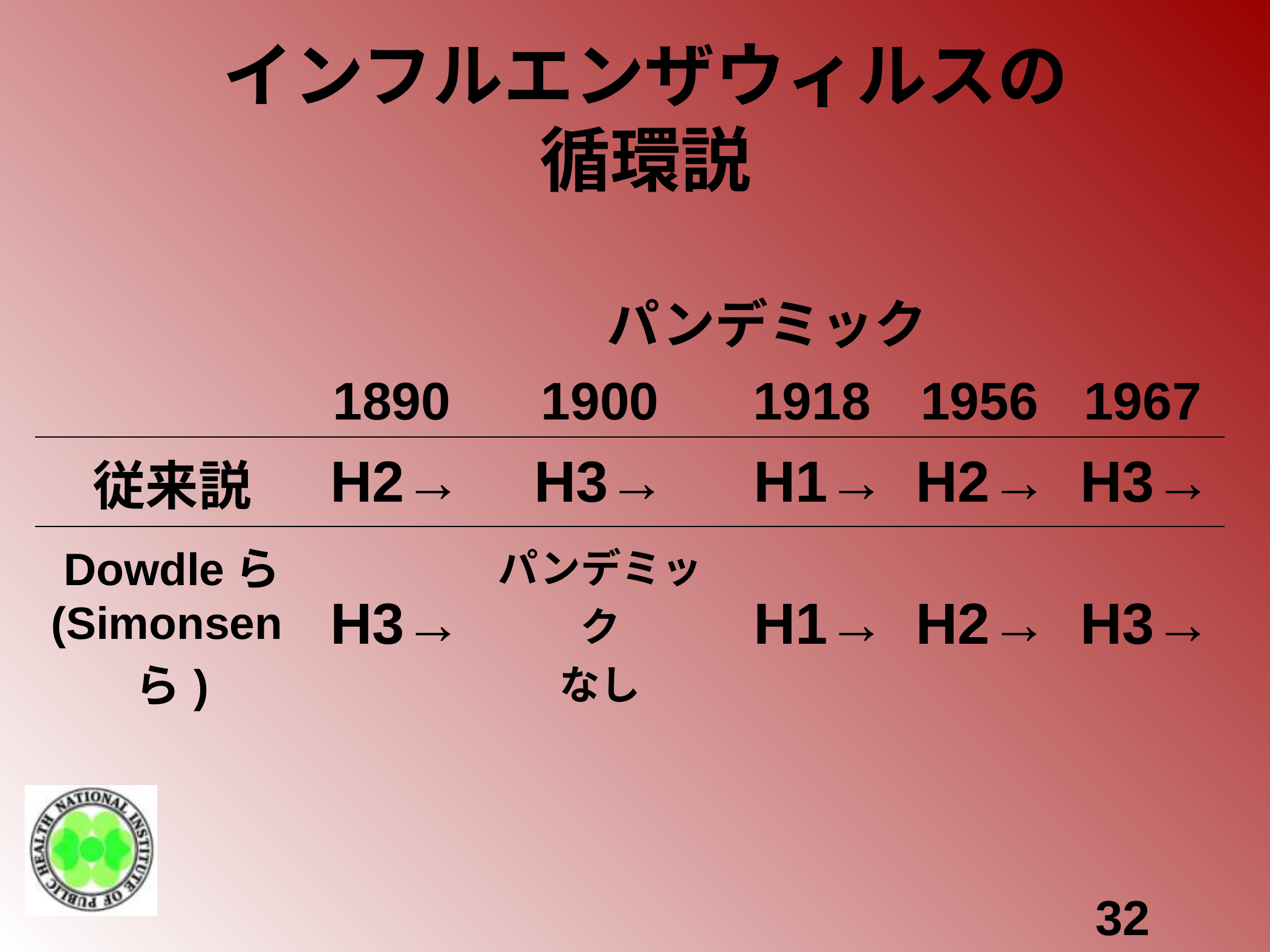

# インフルエンザウィルスの 循環説
|  | パンデミック |  |  |  |  |
| --- | --- | --- | --- | --- | --- |
|  | 1890 | 1900 | 1918 | 1956 | 1967 |
| 従来説 | H2→ | H3→ | H1→ | H2→ | H3→ |
| Dowdleら (Simonsenら) | H3→ | パンデミック なし | H1→ | H2→ | H3→ |